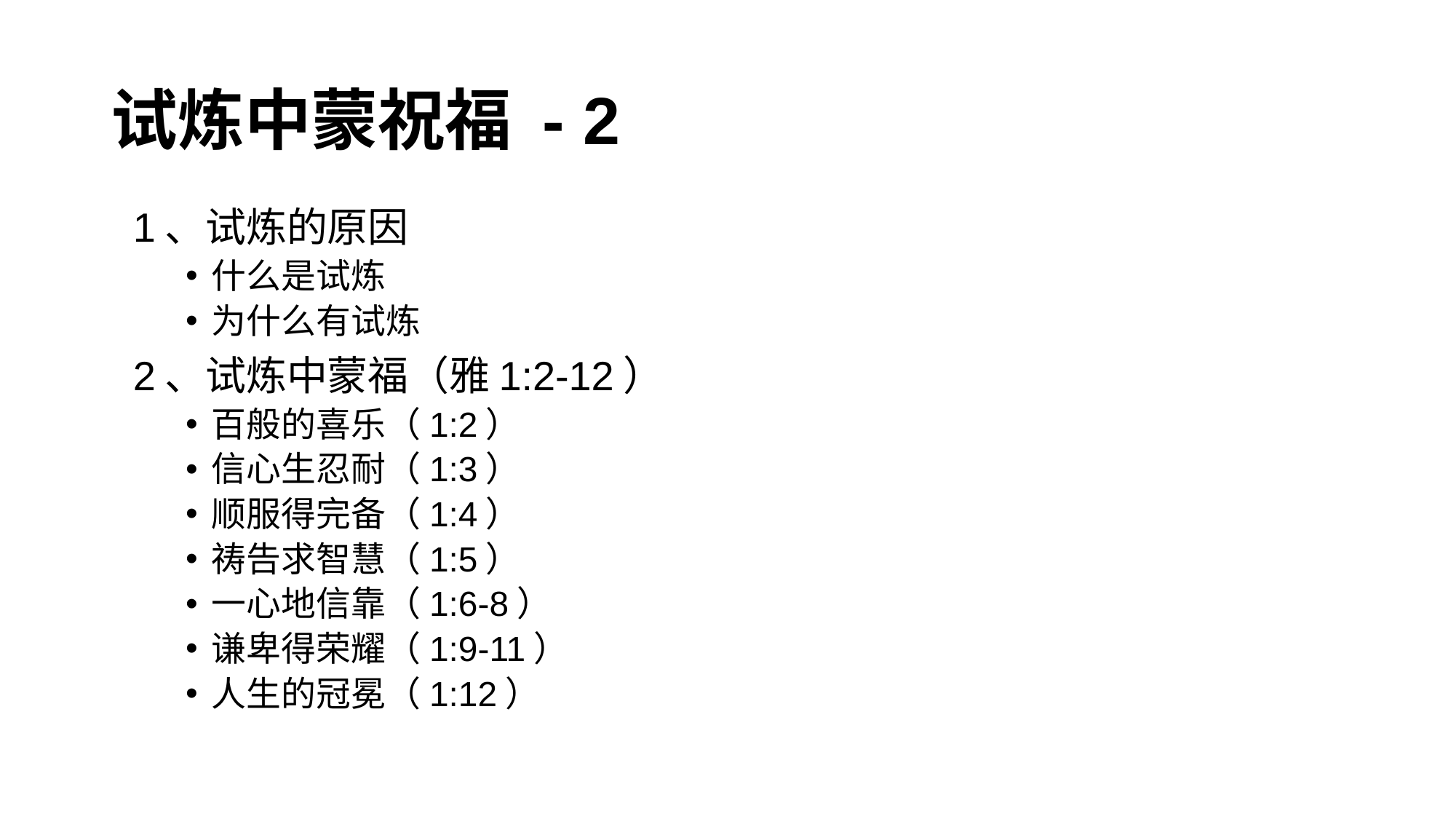

# 试炼中蒙祝福 - 2
1、试炼的原因
什么是试炼
为什么有试炼
2、试炼中蒙福（雅1:2-12）
百般的喜乐（1:2）
信心生忍耐（1:3）
顺服得完备（1:4）
祷告求智慧（1:5）
一心地信靠（1:6-8）
谦卑得荣耀（1:9-11）
人生的冠冕（1:12）